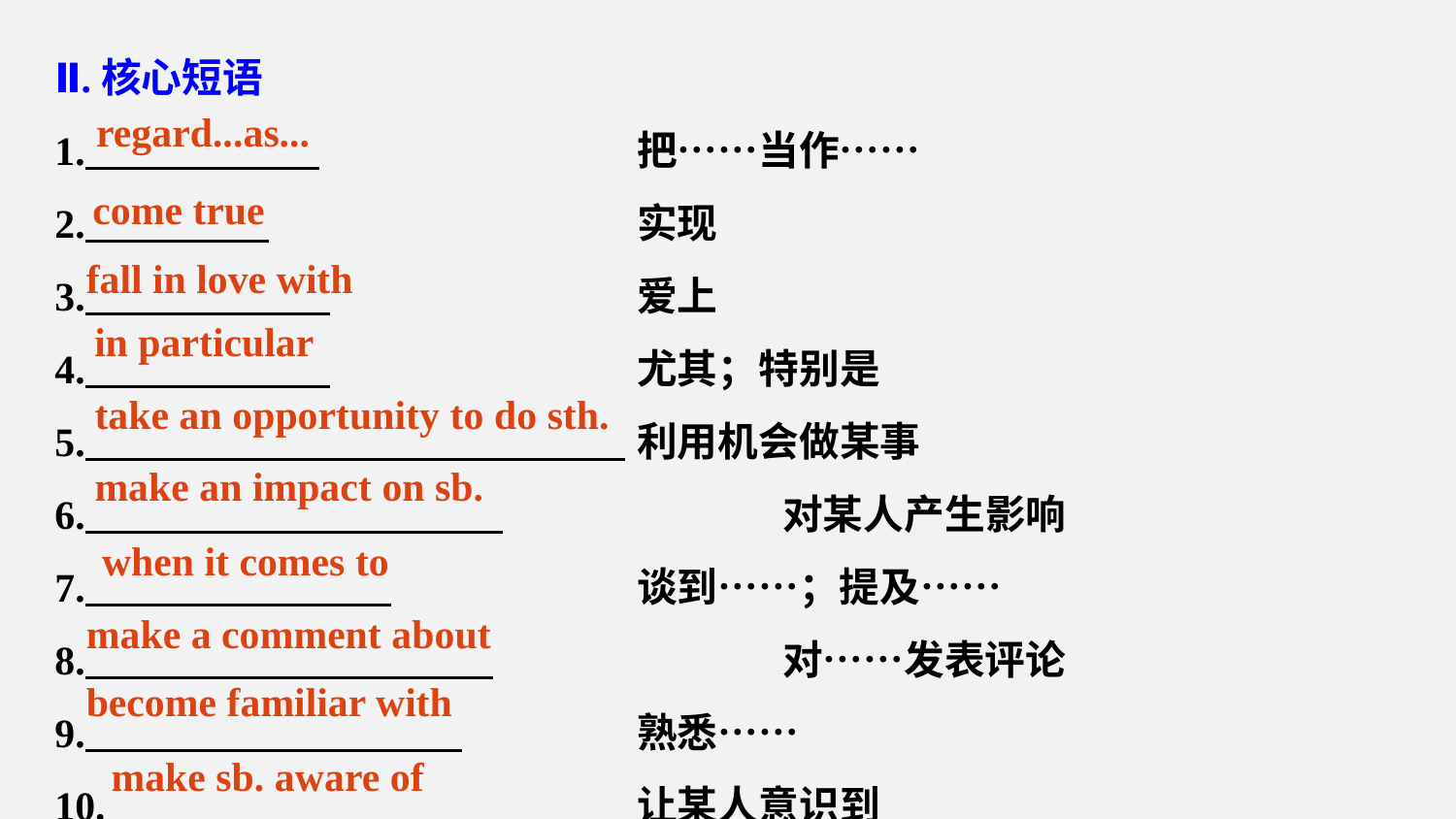

Ⅱ.核心短语
1.                       			把……当作……
2.                  			实现
3.                        			爱上
4.                        			尤其；特别是
5.                                                     	利用机会做某事
6.                                         		对某人产生影响
7.                              		谈到……；提及……
8.                                        		对……发表评论
9.                                     		熟悉……
10.                                		让某人意识到
regard...as...
come true
fall in love with
in particular
take an opportunity to do sth.
make an impact on sb.
when it comes to
make a comment about
become familiar with
make sb. aware of